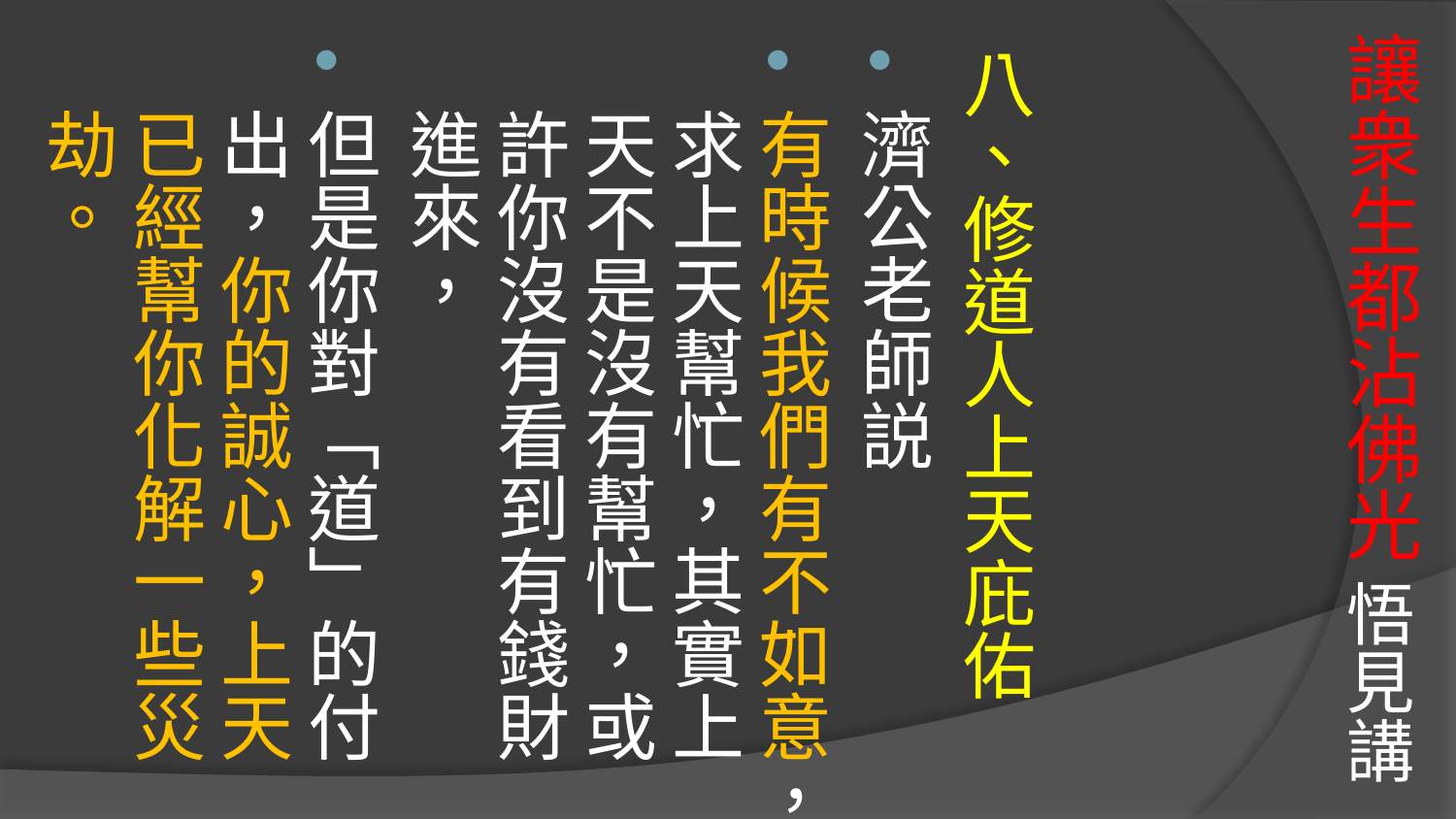

# 讓衆生都沾佛光 悟見講
八、修道人上天庇佑
濟公老師説
有時候我們有不如意，求上天幫忙，其實上天不是沒有幫忙，或許你沒有看到有錢財進來，
但是你對「道」的付出，你的誠心，上天已經幫你化解一些災劫。